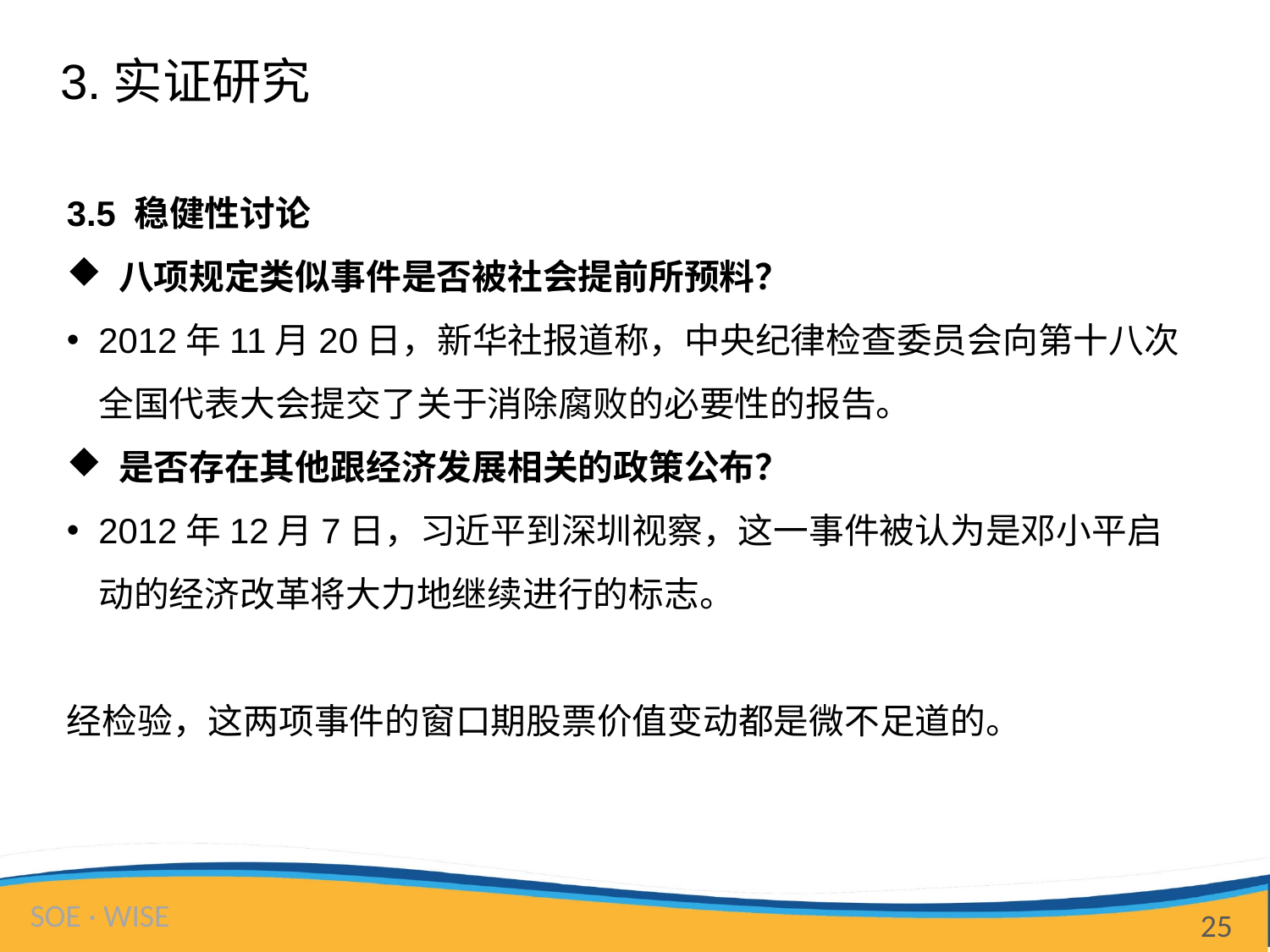

# 3.实证研究
3.5 稳健性讨论
 八项规定类似事件是否被社会提前所预料？
2012年11月20日，新华社报道称，中央纪律检查委员会向第十八次全国代表大会提交了关于消除腐败的必要性的报告。
 是否存在其他跟经济发展相关的政策公布？
2012年12月7日，习近平到深圳视察，这一事件被认为是邓小平启动的经济改革将大力地继续进行的标志。

经检验，这两项事件的窗口期股票价值变动都是微不足道的。